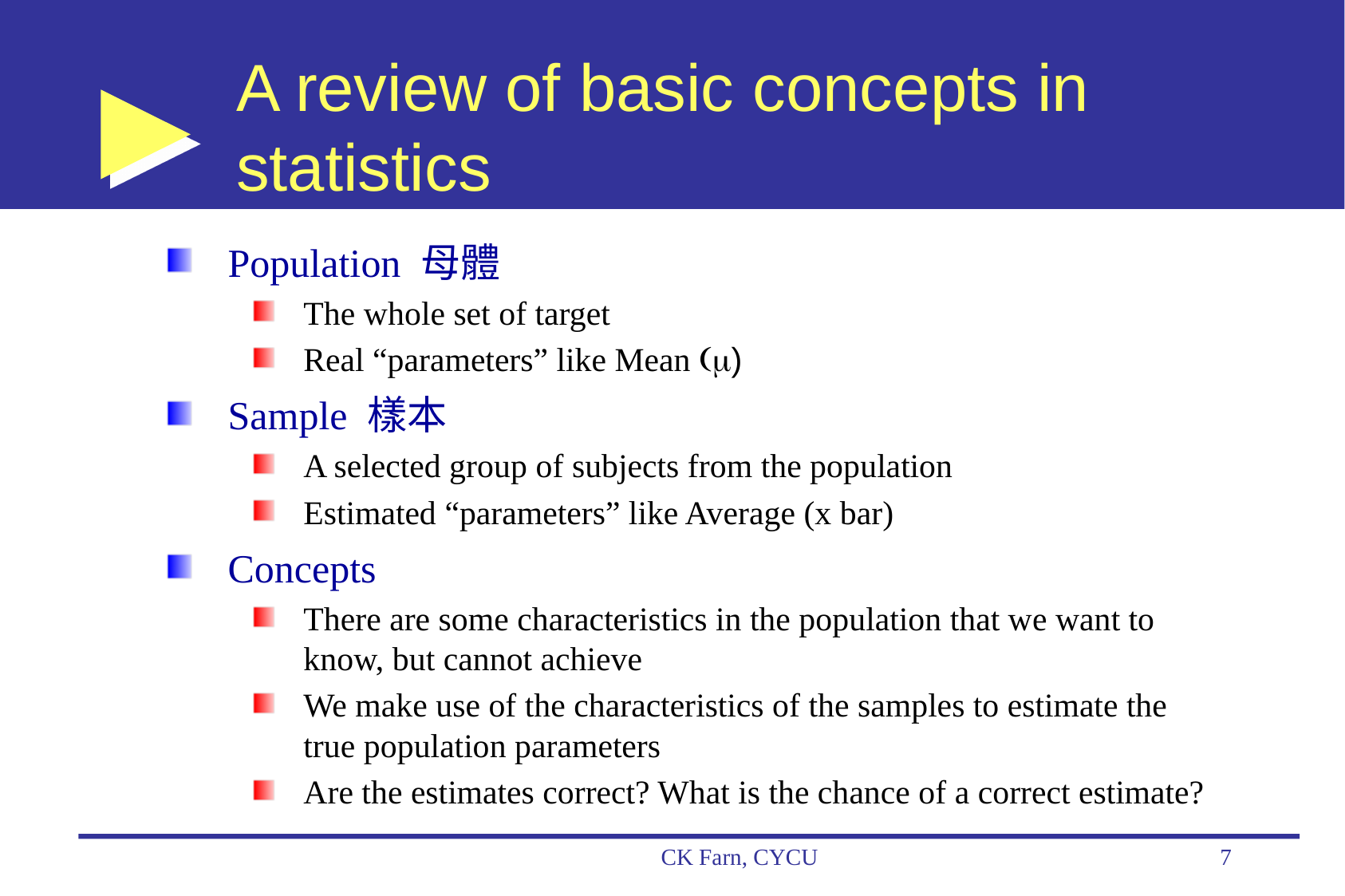

# A review of basic concepts in statistics
Population 母體
The whole set of target
Real “parameters” like Mean (μ)
Sample 樣本
A selected group of subjects from the population
Estimated “parameters” like Average (x bar)
Concepts
There are some characteristics in the population that we want to know, but cannot achieve
We make use of the characteristics of the samples to estimate the true population parameters
Are the estimates correct? What is the chance of a correct estimate?
CK Farn, CYCU
7